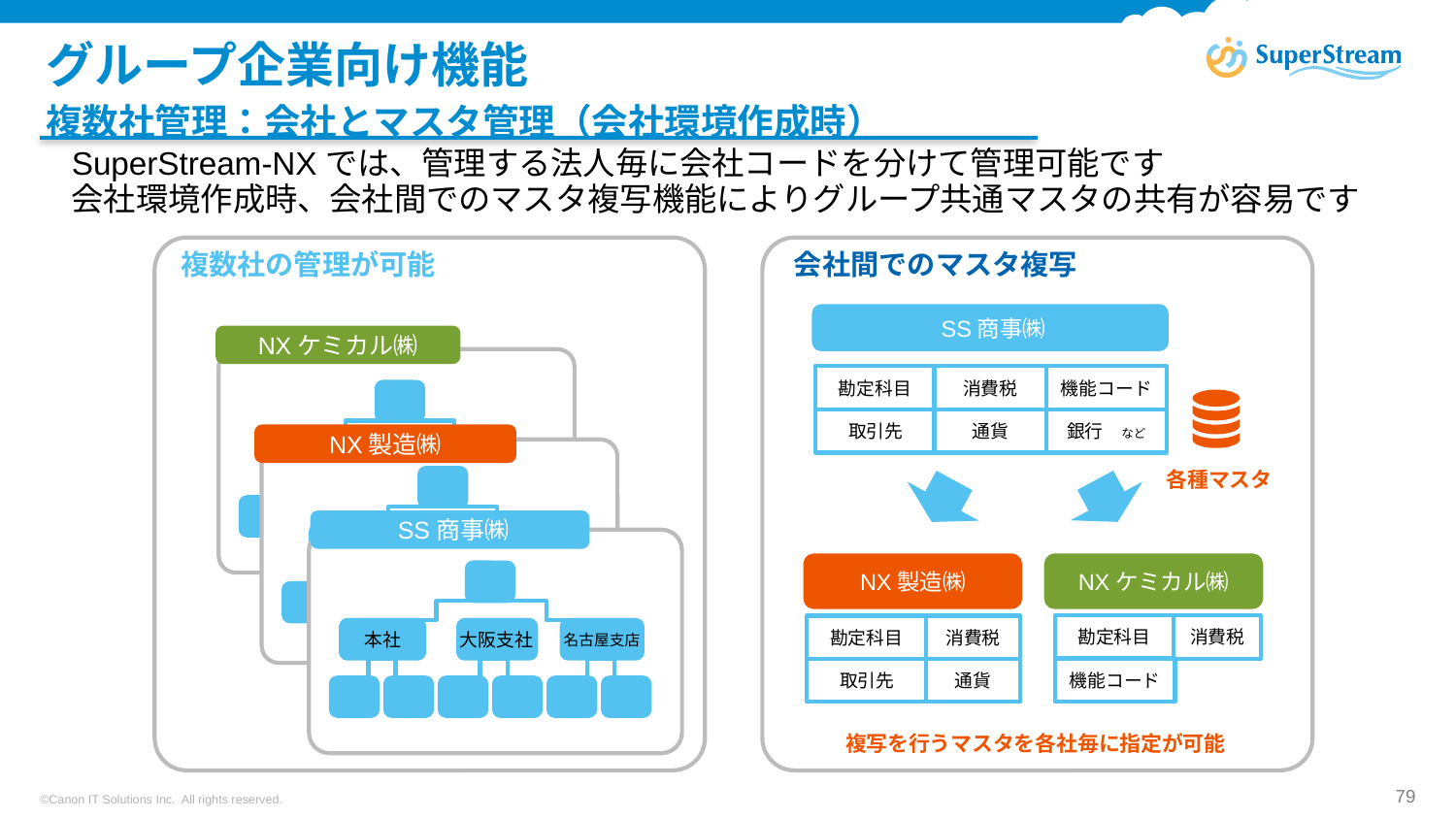

# グループ企業向け機能
複数社管理：会社とマスタ管理（会社環境作成時）
SuperStream-NXでは、管理する法人毎に会社コードを分けて管理可能です
会社環境作成時、会社間でのマスタ複写機能によりグループ共通マスタの共有が容易です

複数社の管理が可能
会社間でのマスタ複写

 SS商事㈱
NXケミカル㈱

勘定科目
消費税
機能コード

取引先
通貨
銀行　など
各種マスタ
NX製造㈱

 SS商事㈱

本社
大阪支社
名古屋支店

NX製造㈱
NXケミカル㈱
勘定科目
消費税
勘定科目
消費税
機能コード
取引先
通貨
複写を行うマスタを各社毎に指定が可能
©Canon IT Solutions Inc.  All rights reserved.
79